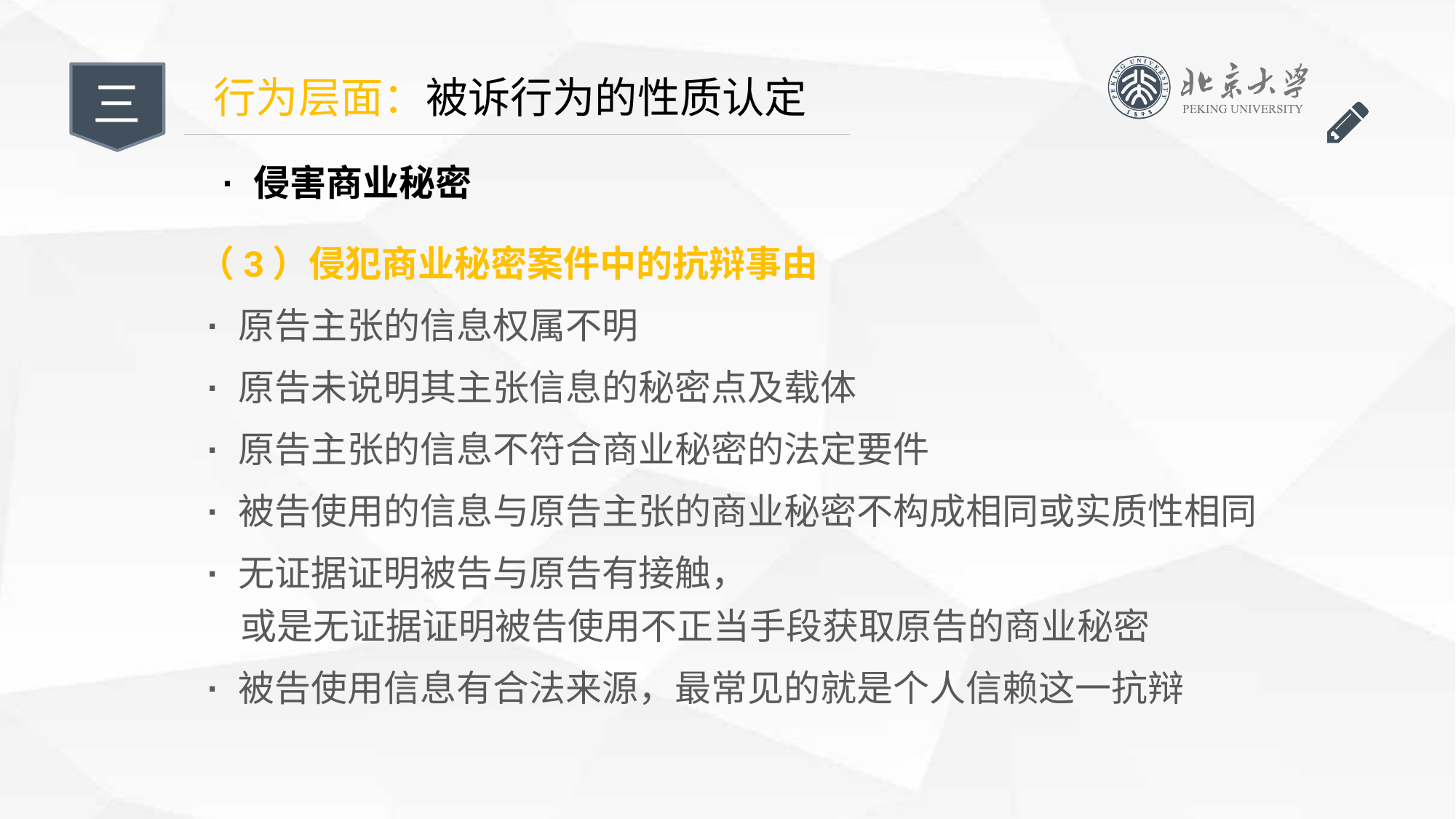

三
行为层面：被诉行为的性质认定
· 侵害商业秘密
（3）侵犯商业秘密案件中的抗辩事由
· 原告主张的信息权属不明
· 原告未说明其主张信息的秘密点及载体
· 原告主张的信息不符合商业秘密的法定要件
· 被告使用的信息与原告主张的商业秘密不构成相同或实质性相同
· 无证据证明被告与原告有接触，
   或是无证据证明被告使用不正当手段获取原告的商业秘密
· 被告使用信息有合法来源，最常见的就是个人信赖这一抗辩